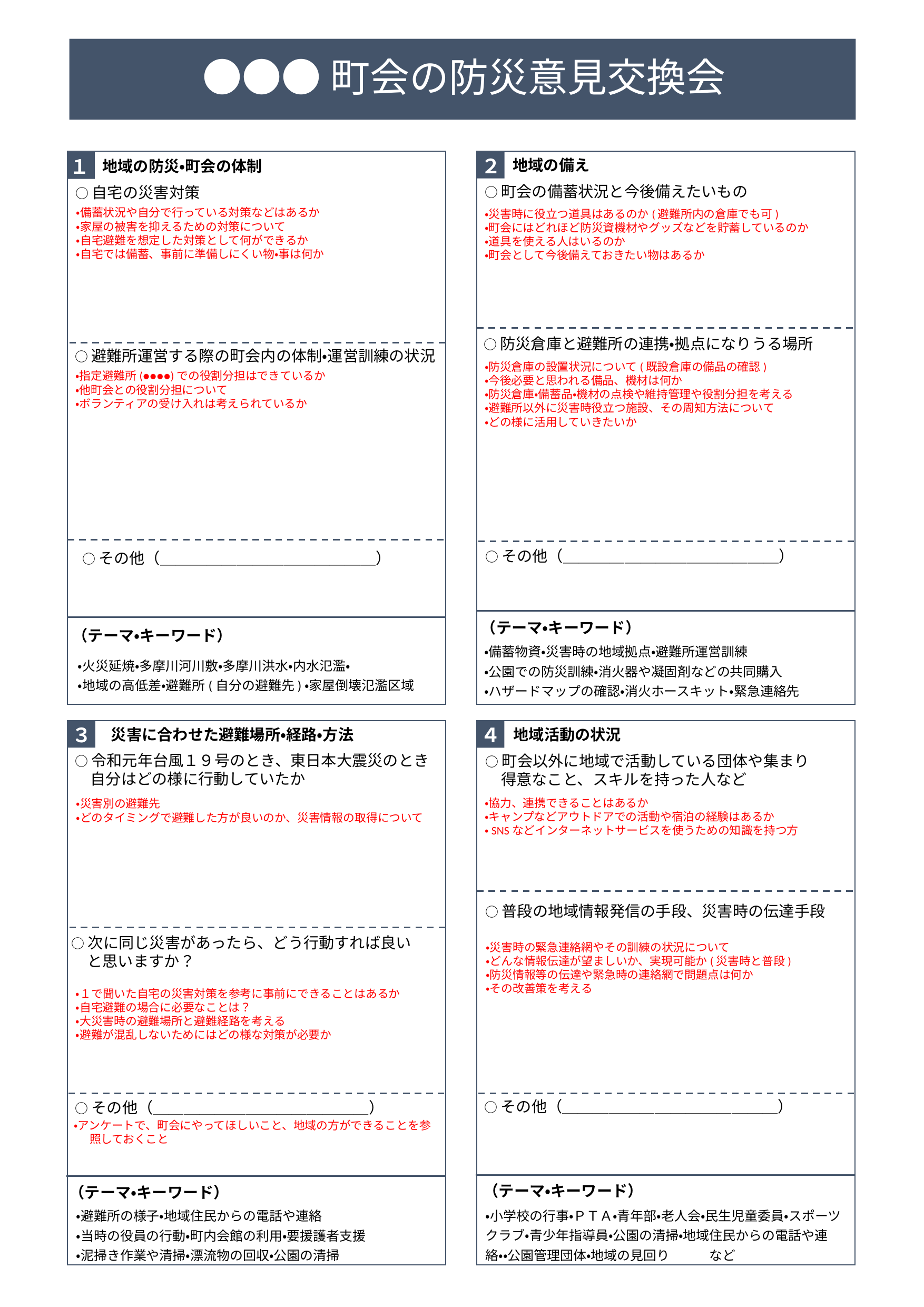

●●●町会の防災意見交換会
２

１

地域の備え
地域の防災・町会の体制
○町会の備蓄状況と今後備えたいもの
○自宅の災害対策
・備蓄状況や自分で行っている対策などはあるか
・家屋の被害を抑えるための対策について
・自宅避難を想定した対策として何ができるか
・自宅では備蓄、事前に準備しにくい物・事は何か
・災害時に役立つ道具はあるのか(避難所内の倉庫でも可)
・町会にはどれほど防災資機材やグッズなどを貯蓄しているのか
・道具を使える人はいるのか
・町会として今後備えておきたい物はあるか
○防災倉庫と避難所の連携・拠点になりうる場所
○避難所運営する際の町会内の体制・運営訓練の状況
・防災倉庫の設置状況について(既設倉庫の備品の確認)
・今後必要と思われる備品、機材は何か
・防災倉庫・備蓄品・機材の点検や維持管理や役割分担を考える
・避難所以外に災害時役立つ施設、その周知方法について
・どの様に活用していきたいか
・指定避難所(●●●●)での役割分担はできているか
・他町会との役割分担について
・ボランティアの受け入れは考えられているか
○その他（＿＿＿＿＿＿＿＿＿＿＿＿＿＿）
○その他（＿＿＿＿＿＿＿＿＿＿＿＿＿＿）

（テーマ・キーワード）

（テーマ・キーワード）
・備蓄物資・災害時の地域拠点・避難所運営訓練
・公園での防災訓練・消火器や凝固剤などの共同購入
・ハザードマップの確認・消火ホースキット・緊急連絡先
・火災延焼・多摩川河川敷・多摩川洪水・内水氾濫・
・地域の高低差・避難所(自分の避難先)・家屋倒壊氾濫区域
３

４

地域活動の状況

災害に合わせた避難場所・経路・方法
○令和元年台風１９号のとき、東日本大震災のとき自分はどの様に行動していたか
○町会以外に地域で活動している団体や集まり
　得意なこと、スキルを持った人など
・協力、連携できることはあるか
・キャンプなどアウトドアでの活動や宿泊の経験はあるか
・SNSなどインターネットサービスを使うための知識を持つ方
・災害別の避難先
・どのタイミングで避難した方が良いのか、災害情報の取得について
○普段の地域情報発信の手段、災害時の伝達手段
○次に同じ災害があったら、どう行動すれば良いと思いますか？
・災害時の緊急連絡網やその訓練の状況について
・どんな情報伝達が望ましいか、実現可能か(災害時と普段)
・防災情報等の伝達や緊急時の連絡網で問題点は何か
・その改善策を考える
・１で聞いた自宅の災害対策を参考に事前にできることはあるか
・自宅避難の場合に必要なことは？
・大災害時の避難場所と避難経路を考える
・避難が混乱しないためにはどの様な対策が必要か
○その他（＿＿＿＿＿＿＿＿＿＿＿＿＿＿）
○その他（＿＿＿＿＿＿＿＿＿＿＿＿＿＿）
・アンケートで、町会にやってほしいこと、地域の方ができることを参照しておくこと
（テーマ・キーワード）
（テーマ・キーワード）
・小学校の行事・ＰＴＡ・青年部・老人会・民生児童委員・スポーツクラブ・青少年指導員・公園の清掃・地域住民からの電話や連絡・・公園管理団体・地域の見回り　　　など
・避難所の様子・地域住民からの電話や連絡
・当時の役員の行動・町内会館の利用・要援護者支援
・泥掃き作業や清掃・漂流物の回収・公園の清掃